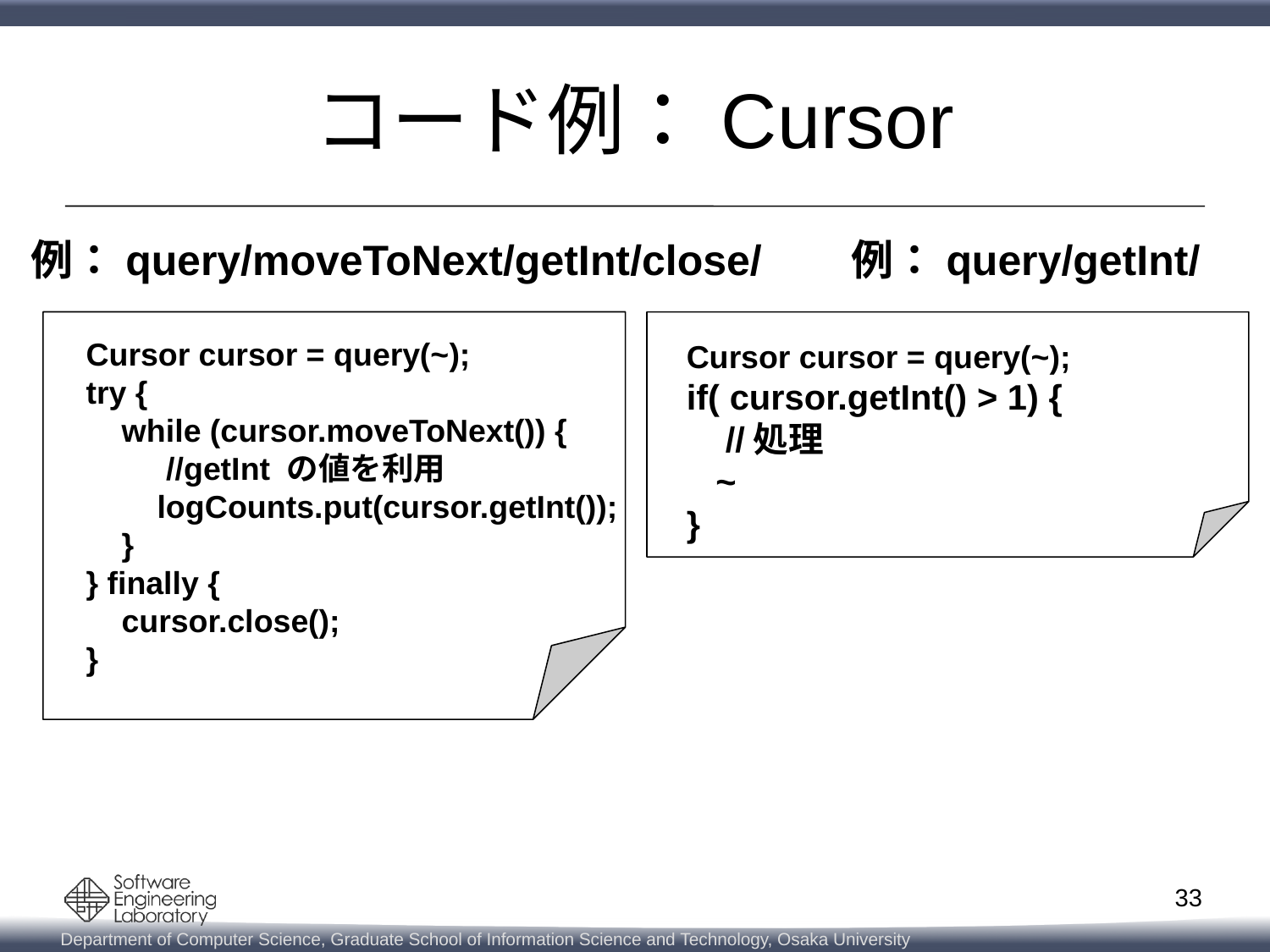

# コード例：Cursor
例：query/moveToNext/getInt/close/
例：query/getInt/

Cursor cursor = query(~);
try {
    while (cursor.moveToNext()) {
         //getInt の値を利用
        logCounts.put(cursor.getInt());
    }
} finally {
    cursor.close();
}

Cursor cursor = query(~);
if( cursor.getInt() > 1) {
    //処理
   ~
}
33